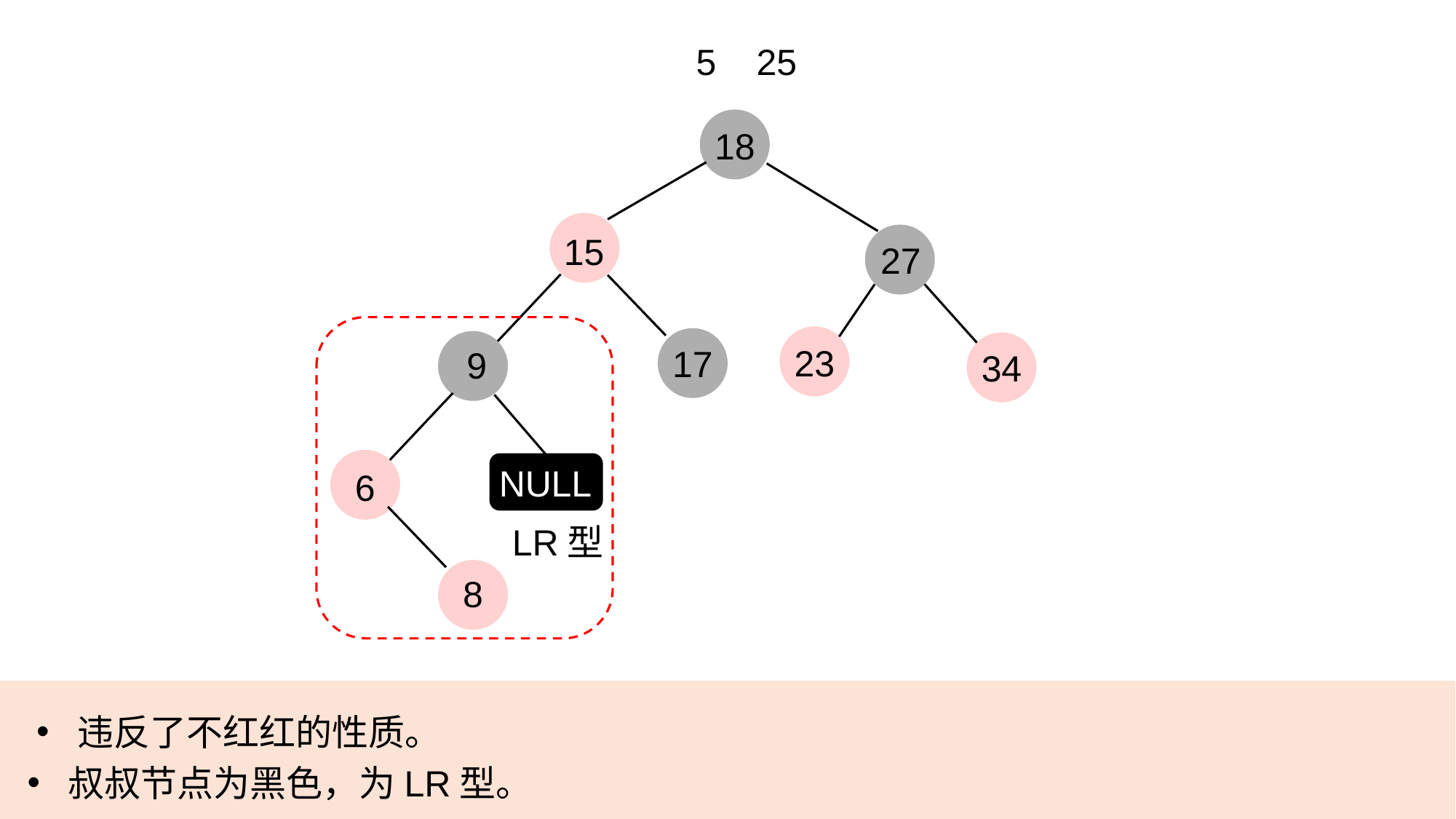

5
25

18

15

27

23
17
9
34

NULL

6
LR型

8

违反了不红红的性质。
叔叔节点为黑色，为LR型。